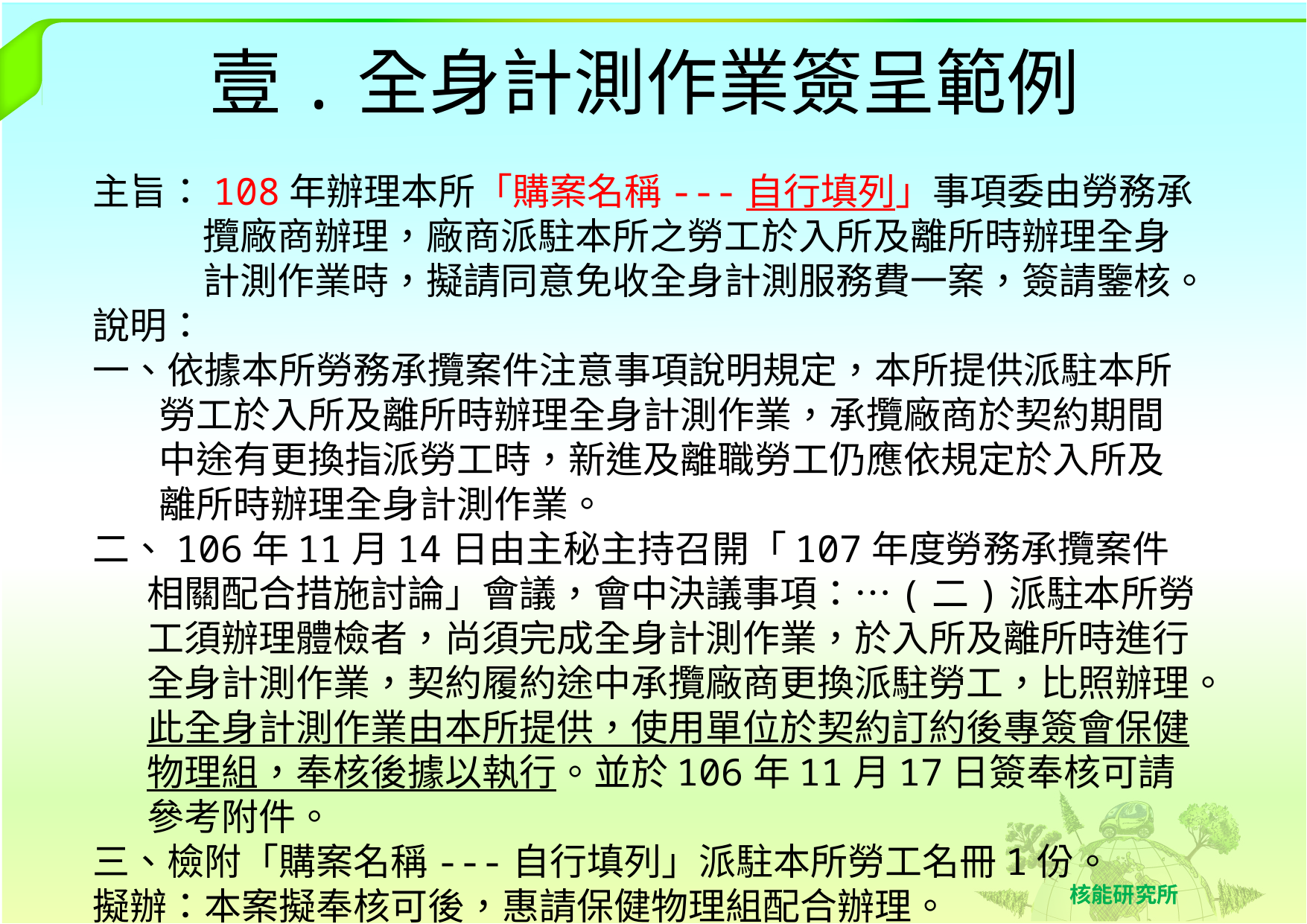

# 壹.全身計測作業簽呈範例
主旨：108年辦理本所「購案名稱---自行填列」事項委由勞務承攬廠商辦理，廠商派駐本所之勞工於入所及離所時辦理全身計測作業時，擬請同意免收全身計測服務費一案，簽請鑒核。
說明：
一、依據本所勞務承攬案件注意事項說明規定，本所提供派駐本所勞工於入所及離所時辦理全身計測作業，承攬廠商於契約期間中途有更換指派勞工時，新進及離職勞工仍應依規定於入所及離所時辦理全身計測作業。
二、106年11月14日由主秘主持召開「107年度勞務承攬案件相關配合措施討論」會議，會中決議事項：…(二)派駐本所勞工須辦理體檢者，尚須完成全身計測作業，於入所及離所時進行全身計測作業，契約履約途中承攬廠商更換派駐勞工，比照辦理。此全身計測作業由本所提供，使用單位於契約訂約後專簽會保健物理組，奉核後據以執行。並於106年11月17日簽奉核可請參考附件。
三、檢附「購案名稱---自行填列」派駐本所勞工名冊1份。
擬辦：本案擬奉核可後，惠請保健物理組配合辦理。